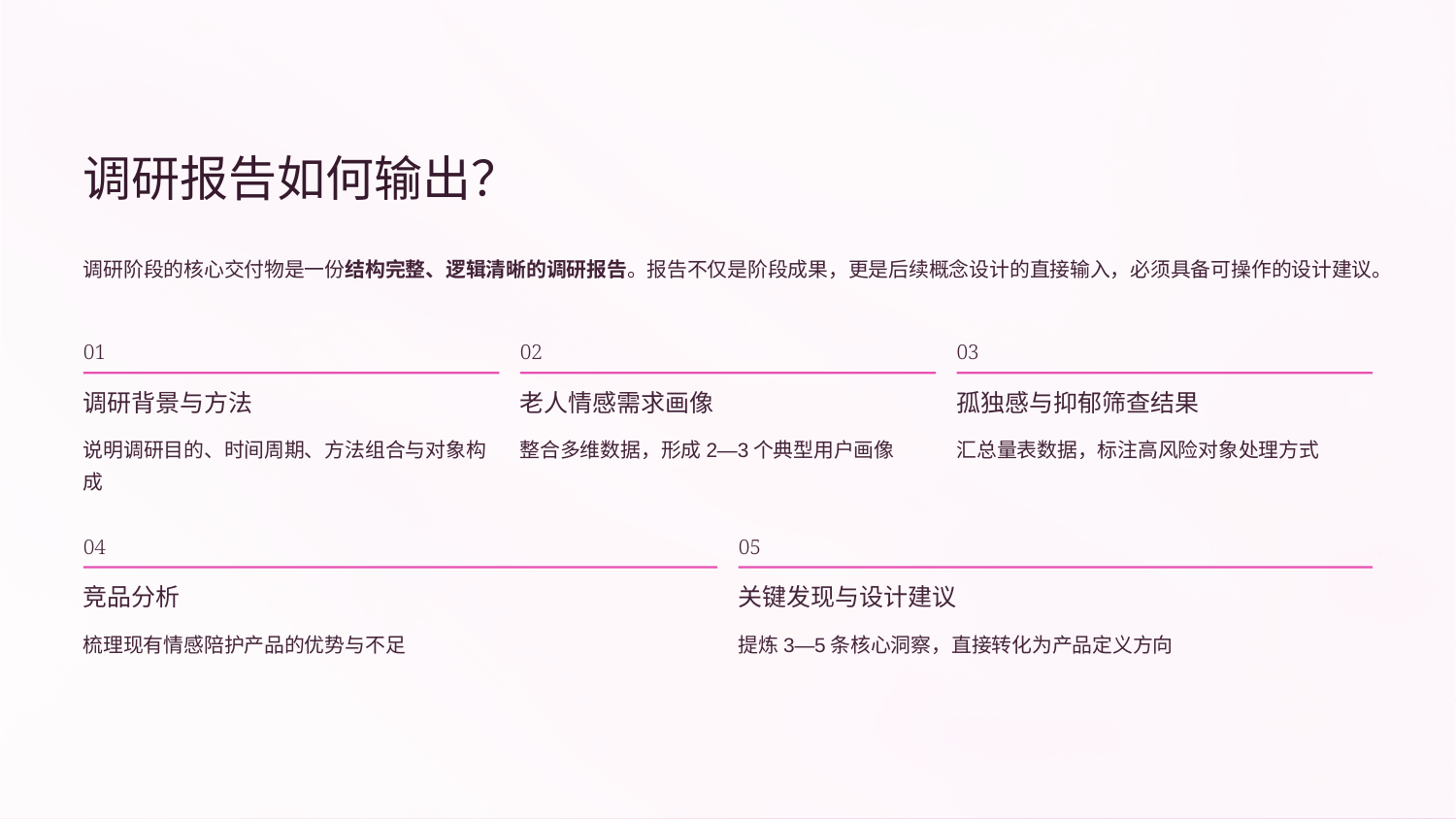

调研报告如何输出？
调研阶段的核心交付物是一份结构完整、逻辑清晰的调研报告。报告不仅是阶段成果，更是后续概念设计的直接输入，必须具备可操作的设计建议。
01
02
03

调研背景与方法
老人情感需求画像
孤独感与抑郁筛查结果
说明调研目的、时间周期、方法组合与对象构成
整合多维数据，形成2—3个典型用户画像
汇总量表数据，标注高风险对象处理方式
04
05

竞品分析
关键发现与设计建议
梳理现有情感陪护产品的优势与不足
提炼3—5条核心洞察，直接转化为产品定义方向